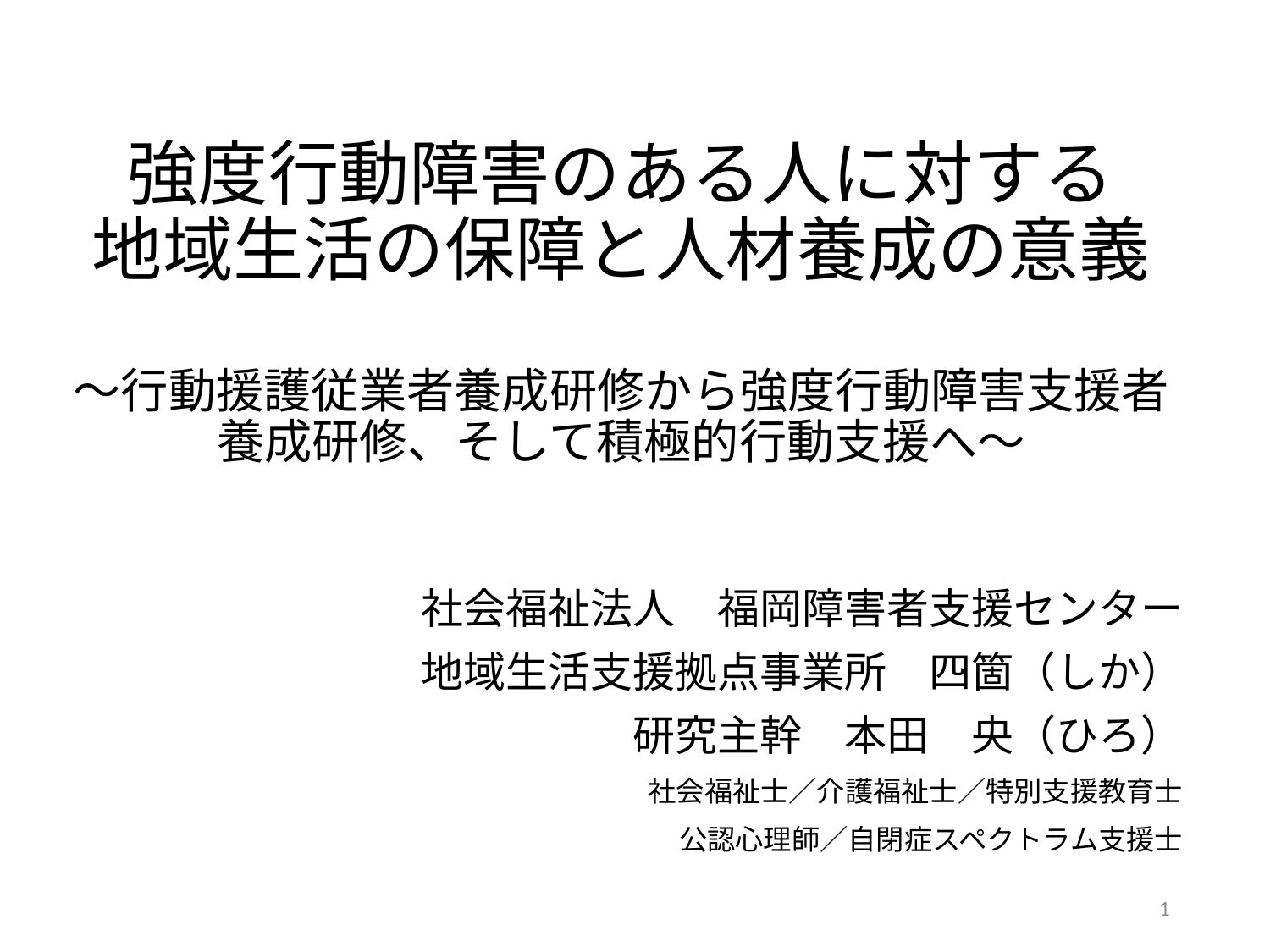

# 強度行動障害のある人に対する 地域生活の保障と人材養成の意義 ～行動援護従業者養成研修から強度行動障害支援者養成研修、そして積極的行動支援へ～
社会福祉法人　福岡障害者支援センター
地域生活支援拠点事業所　四箇（しか）
　研究主幹　本田　央（ひろ）
社会福祉士／介護福祉士／特別支援教育士
公認心理師／自閉症スペクトラム支援士

1